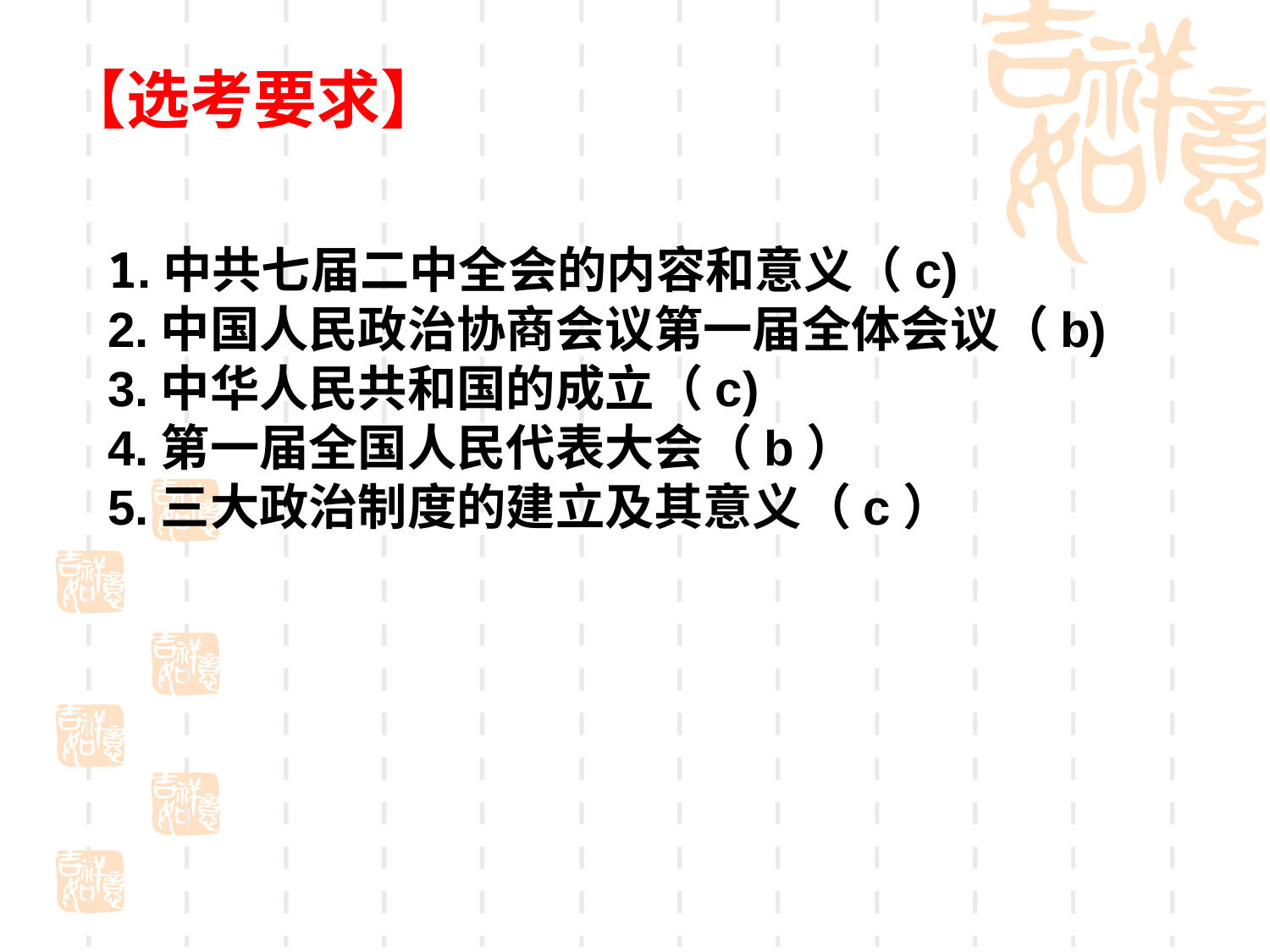

【选考要求】
1.中共七届二中全会的内容和意义（c)
2.中国人民政治协商会议第一届全体会议（b)
3.中华人民共和国的成立（c)
4.第一届全国人民代表大会（b）
5.三大政治制度的建立及其意义（c）